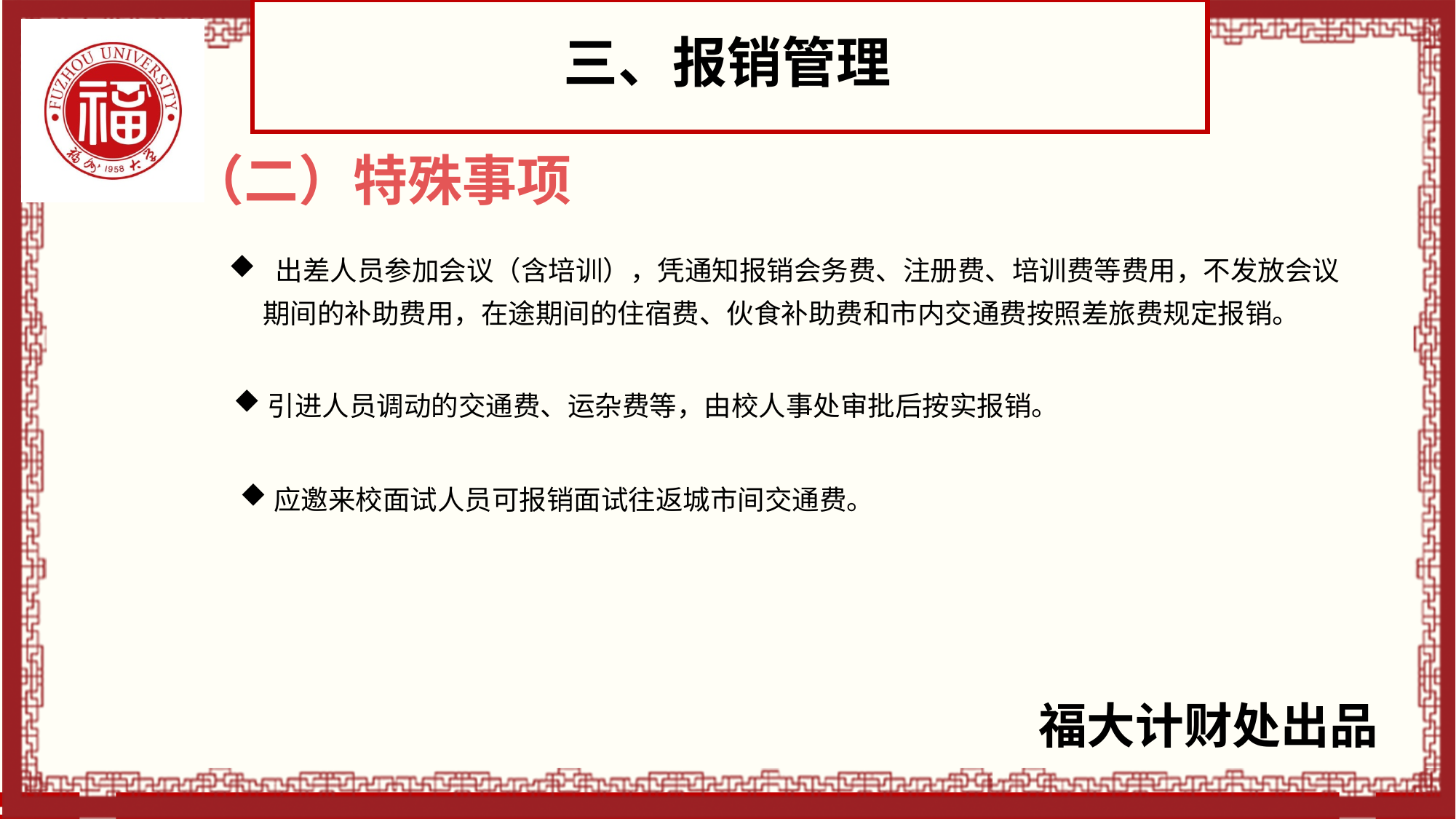

三、报销管理
（二）特殊事项
 出差人员参加会议（含培训），凭通知报销会务费、注册费、培训费等费用，不发放会议期间的补助费用，在途期间的住宿费、伙食补助费和市内交通费按照差旅费规定报销。
引进人员调动的交通费、运杂费等，由校人事处审批后按实报销。
应邀来校面试人员可报销面试往返城市间交通费。
11